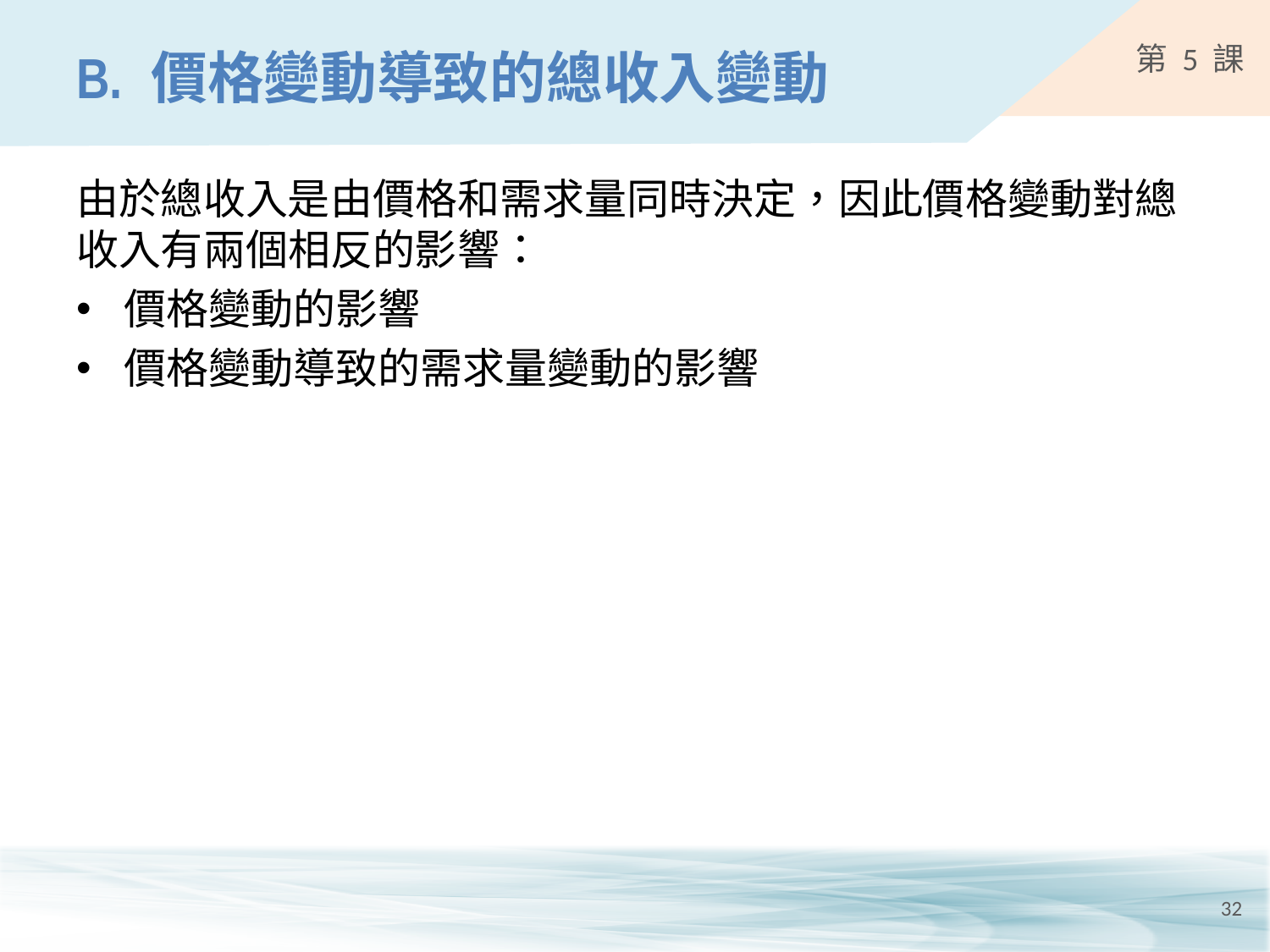

# B.	價格變動導致的總收入變動
由於總收入是由價格和需求量同時決定，因此價格變動對總收入有兩個相反的影響：
價格變動的影響
價格變動導致的需求量變動的影響

32